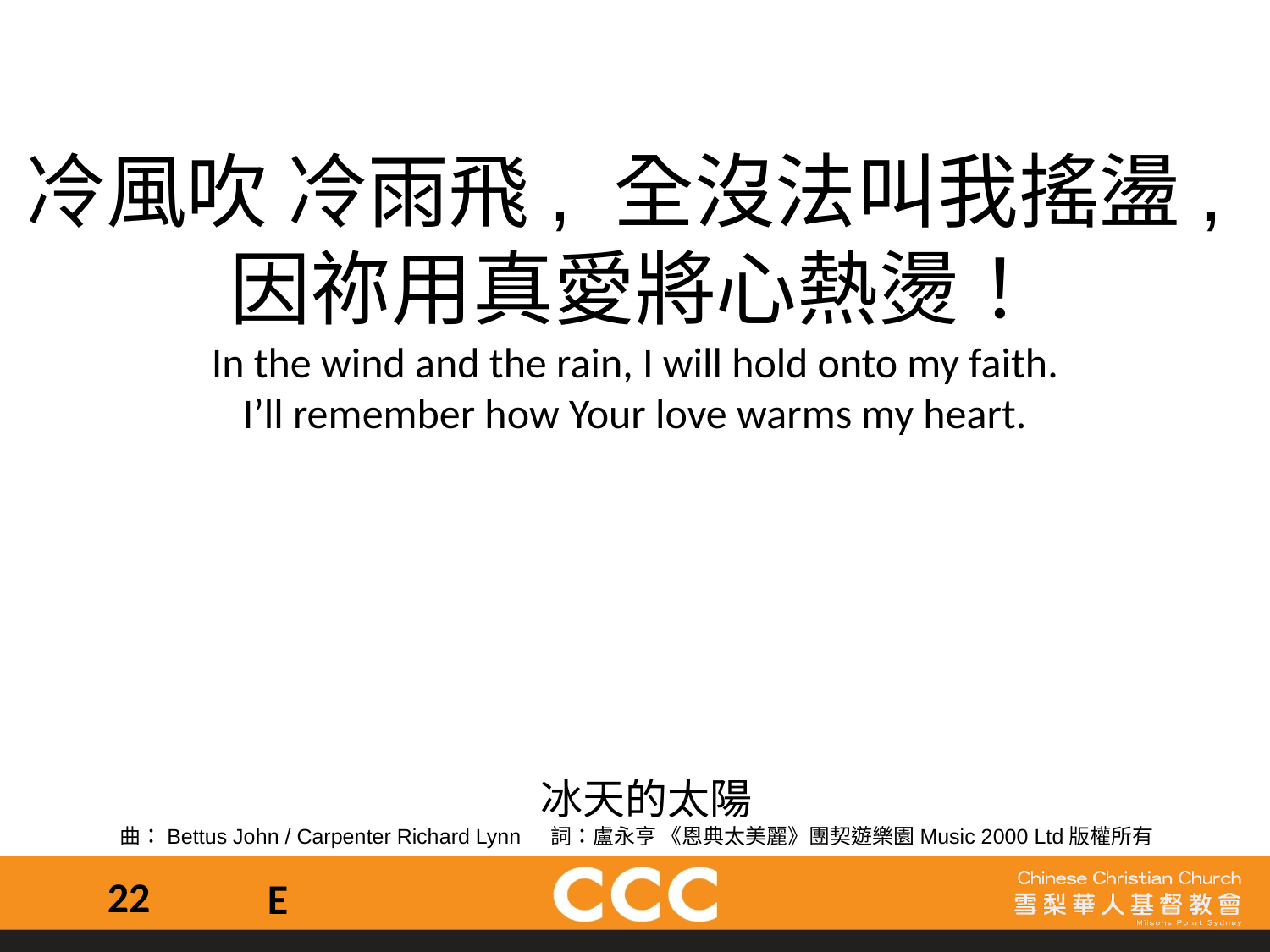

冷風吹 冷雨飛, 全沒法叫我搖盪,
因祢用真愛將心熱燙！
In the wind and the rain, I will hold onto my faith.
I’ll remember how Your love warms my heart.
 冰天的太陽
曲：Bettus John / Carpenter Richard Lynn    詞：盧永亨 《恩典太美麗》團契遊樂園Music 2000 Ltd版權所有
22
E